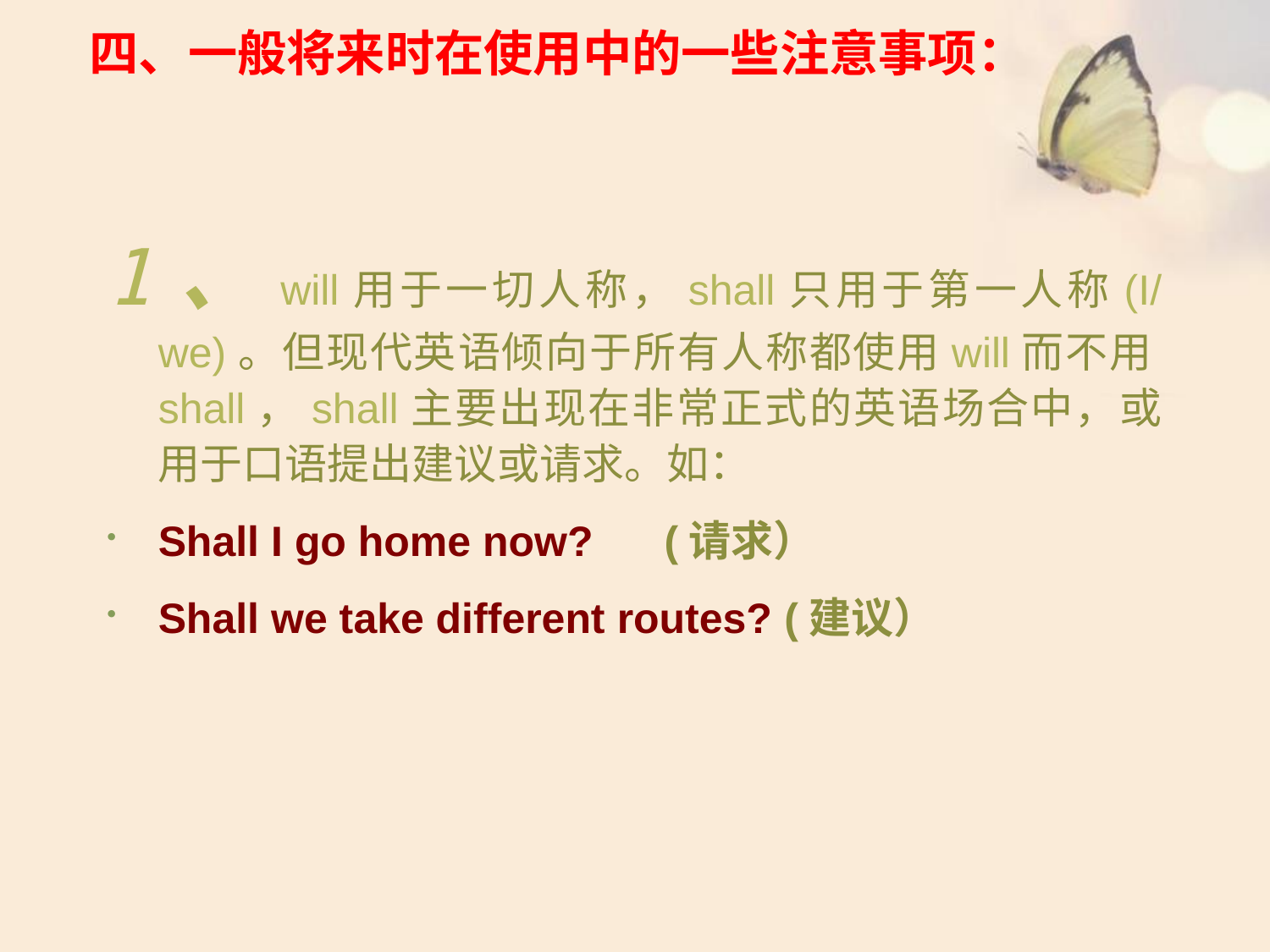

# 四、一般将来时在使用中的一些注意事项：
1、will用于一切人称，shall只用于第一人称(I/we)。但现代英语倾向于所有人称都使用will而不用shall，shall主要出现在非常正式的英语场合中，或用于口语提出建议或请求。如：
Shall I go home now?      (请求）
Shall we take different routes? (建议）